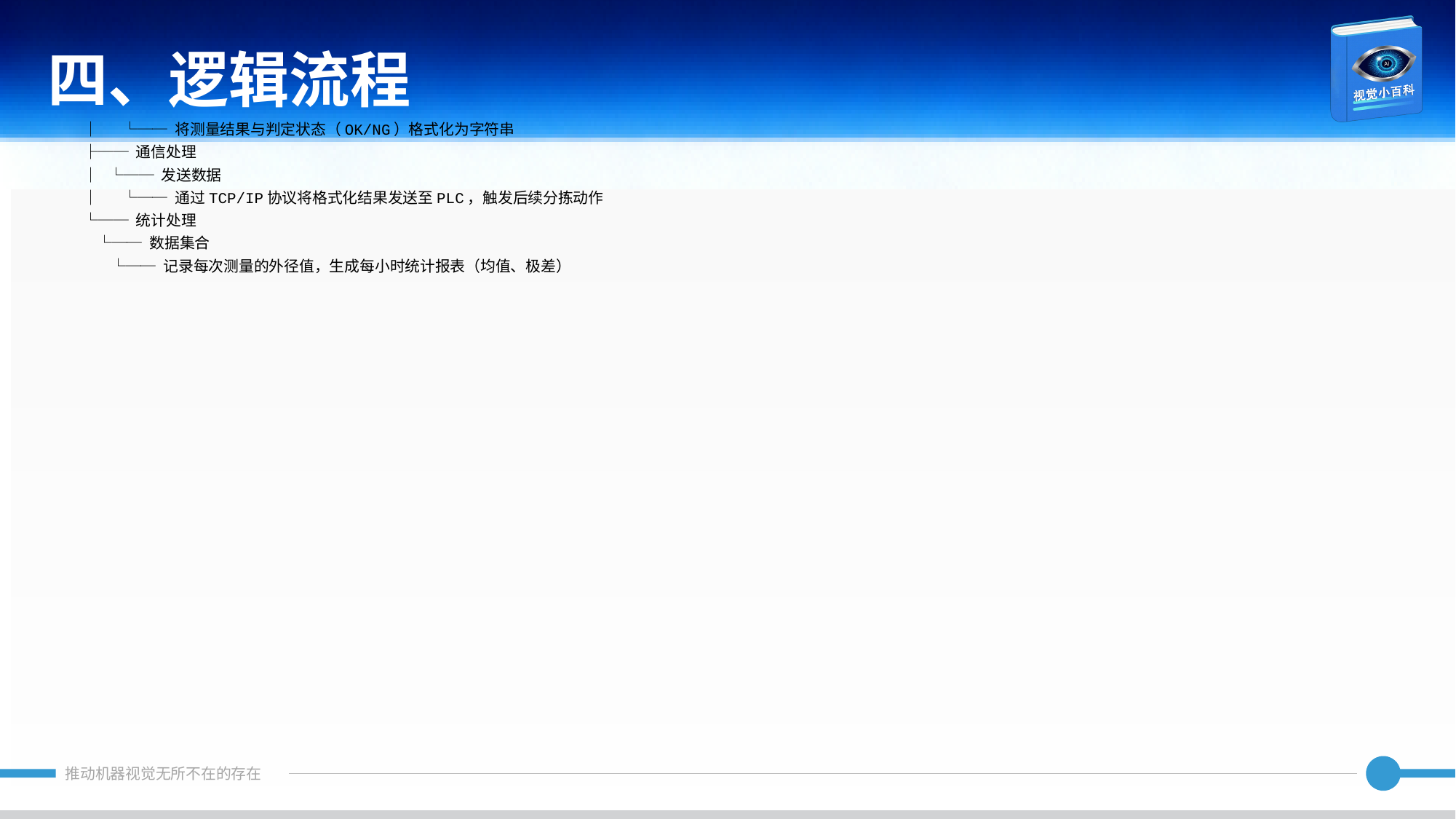

四、逻辑流程

│       └── 将测量结果与判定状态（OK/NG）格式化为字符串
├── 通信处理
│   └── 发送数据
│       └── 通过TCP/IP协议将格式化结果发送至PLC，触发后续分拣动作
└── 统计处理
    └── 数据集合
        └── 记录每次测量的外径值，生成每小时统计报表（均值、极差）
9